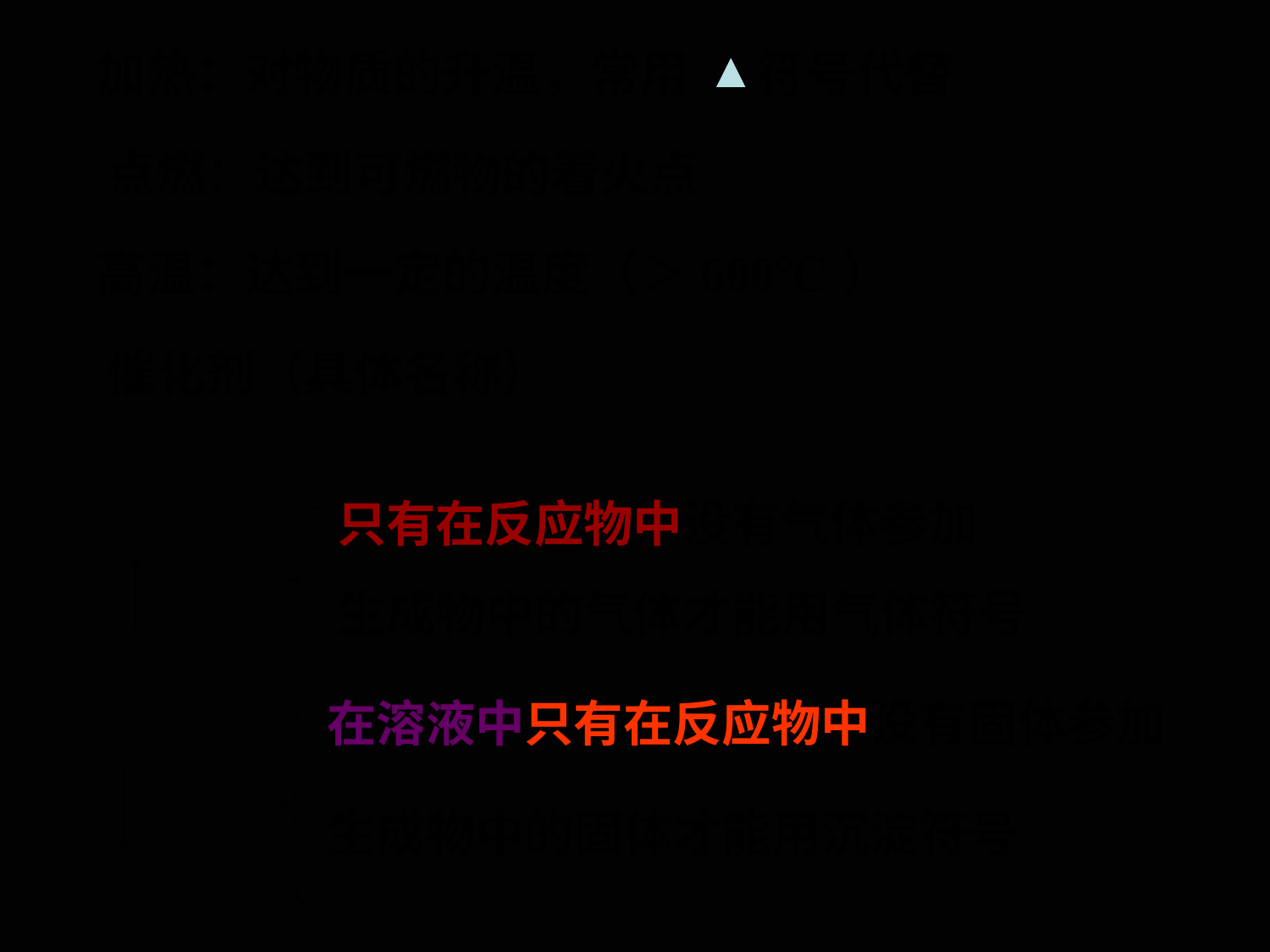

加热：对物质的升温，常用      符号代替

点燃：达到可燃物的着火点
高温：达到一定的温度（＞600℃）
催化剂（具体名称）
只有在反应物中没有气体参加

生成物中的气体才能用气体符号
在溶液中只有在反应物中没有固体参加

生成物中的固体才能用沉淀符号